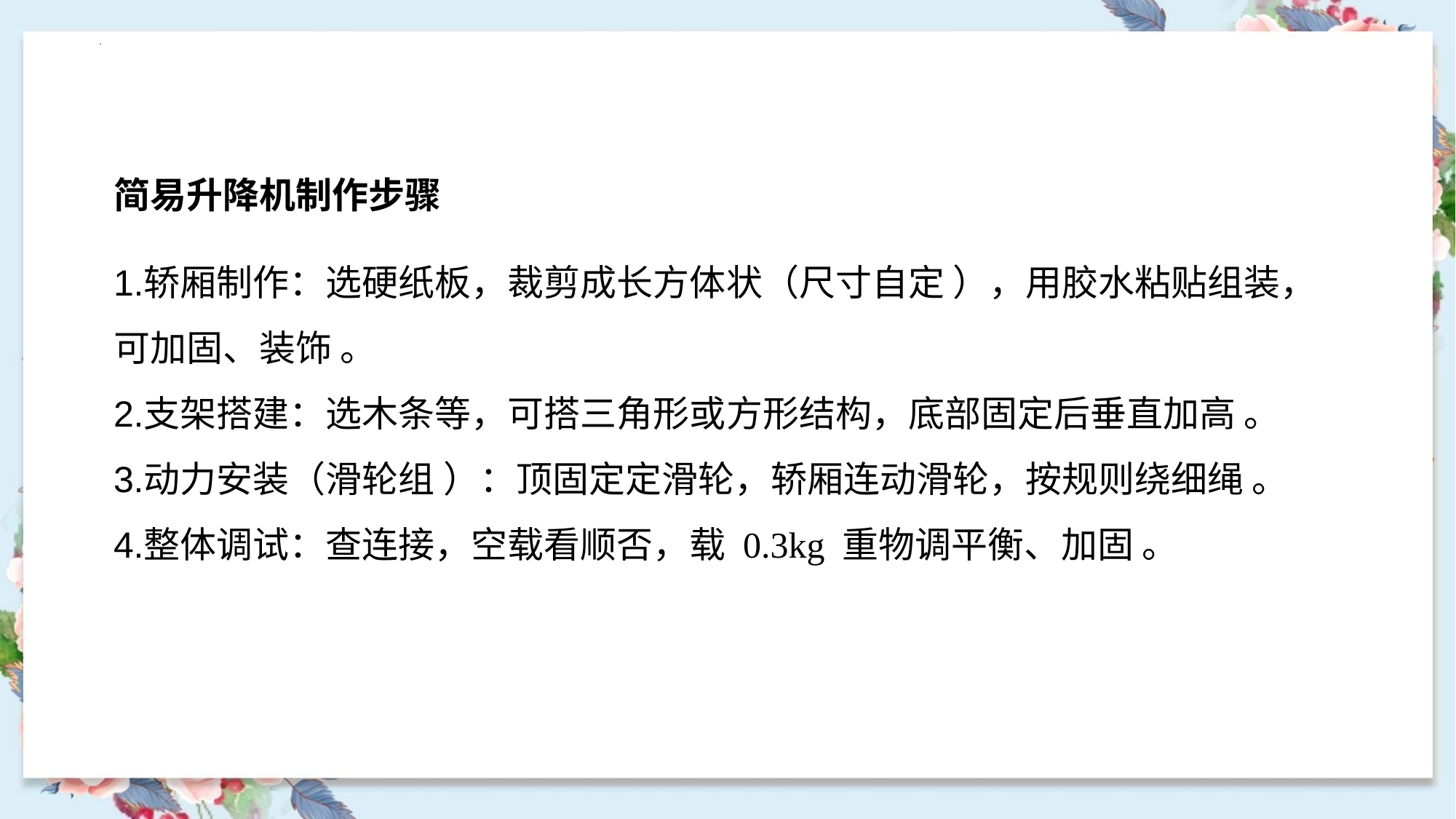

简易升降机制作步骤
轿厢制作：选硬纸板，裁剪成长方体状（尺寸自定 ），用胶水粘贴组装，可加固、装饰 。
支架搭建：选木条等，可搭三角形或方形结构，底部固定后垂直加高 。
动力安装（滑轮组 ）：顶固定定滑轮，轿厢连动滑轮，按规则绕细绳 。
整体调试：查连接，空载看顺否，载 0.3kg 重物调平衡、加固 。